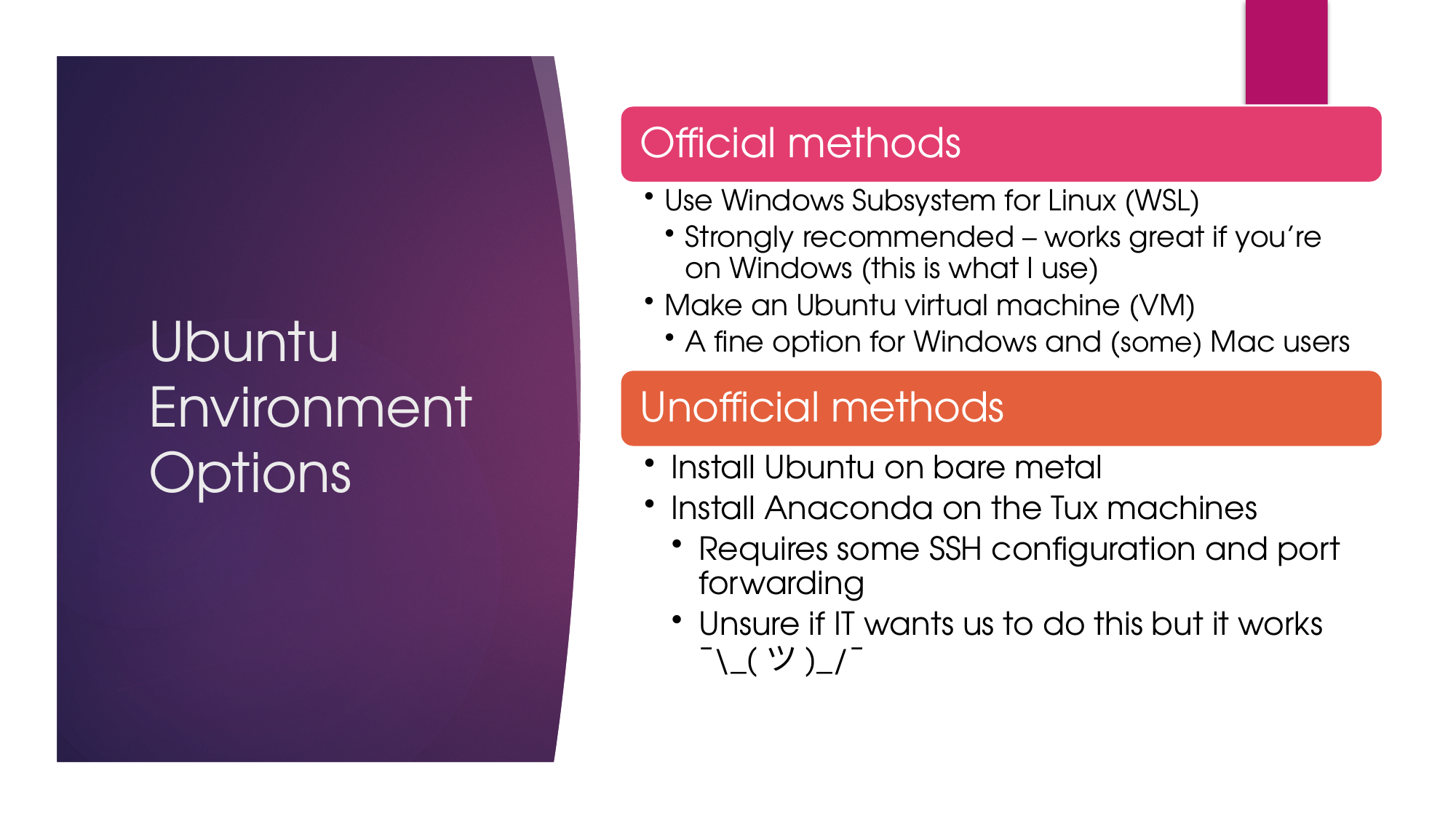

Official methods
Use Windows Subsystem for Linux (WSL)
Strongly recommended – works great if you’re on Windows (this is what I use)
Make an Ubuntu virtual machine (VM)
A fine option for Windows and (some) Mac users
Unofficial methods
Install Ubuntu on bare metal
Install Anaconda on the Tux machines
Requires some SSH configuration and port forwarding
Unsure if IT wants us to do this but it works ¯\_(ツ)_/¯
# Ubuntu Environment Options